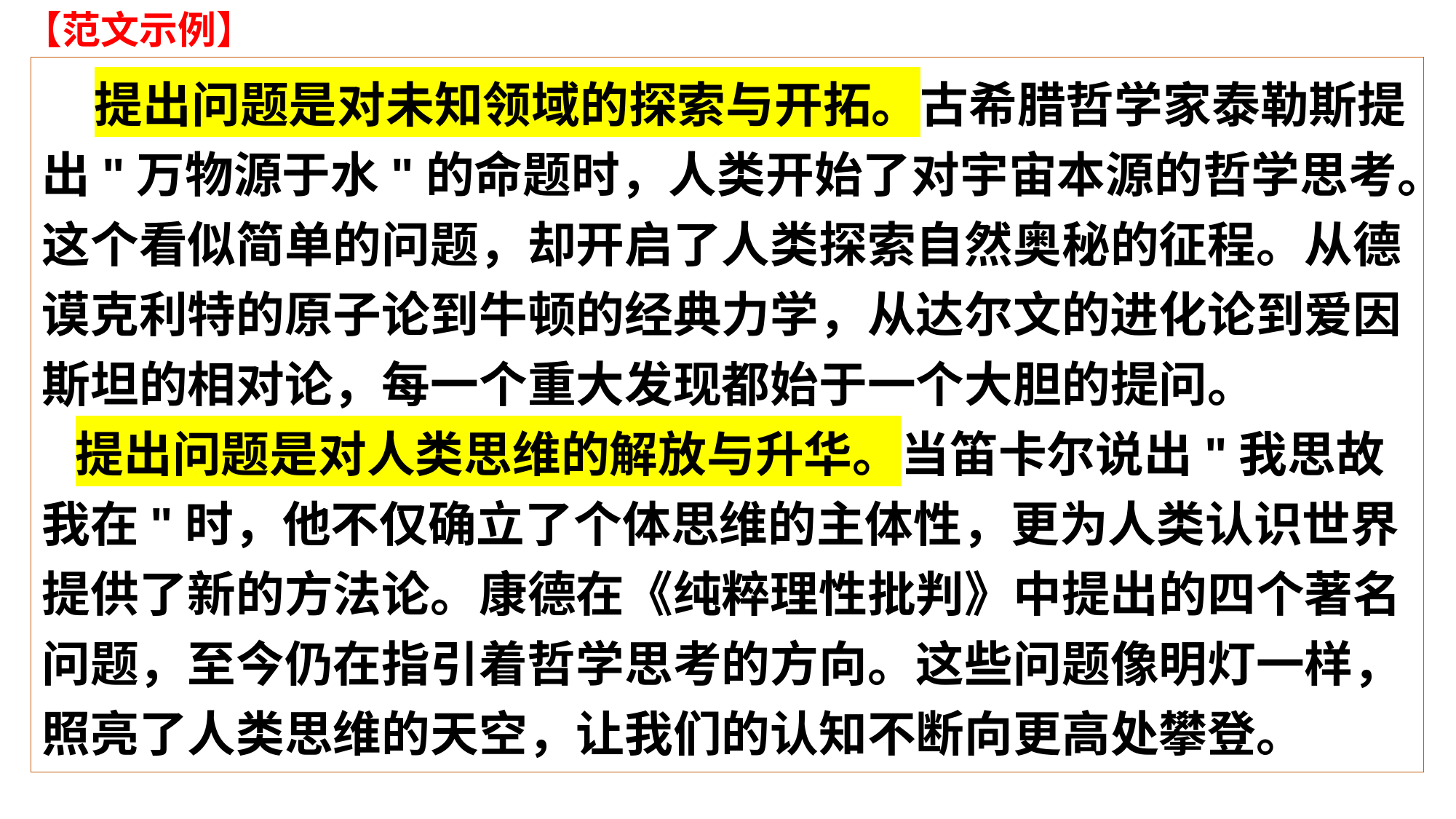

【范文示例】
     提出问题是对未知领域的探索与开拓。古希腊哲学家泰勒斯提出"万物源于水"的命题时，人类开始了对宇宙本源的哲学思考。这个看似简单的问题，却开启了人类探索自然奥秘的征程。从德谟克利特的原子论到牛顿的经典力学，从达尔文的进化论到爱因斯坦的相对论，每一个重大发现都始于一个大胆的提问。
  提出问题是对人类思维的解放与升华。当笛卡尔说出"我思故我在"时，他不仅确立了个体思维的主体性，更为人类认识世界提供了新的方法论。康德在《纯粹理性批判》中提出的四个著名问题，至今仍在指引着哲学思考的方向。这些问题像明灯一样，照亮了人类思维的天空，让我们的认知不断向更高处攀登。